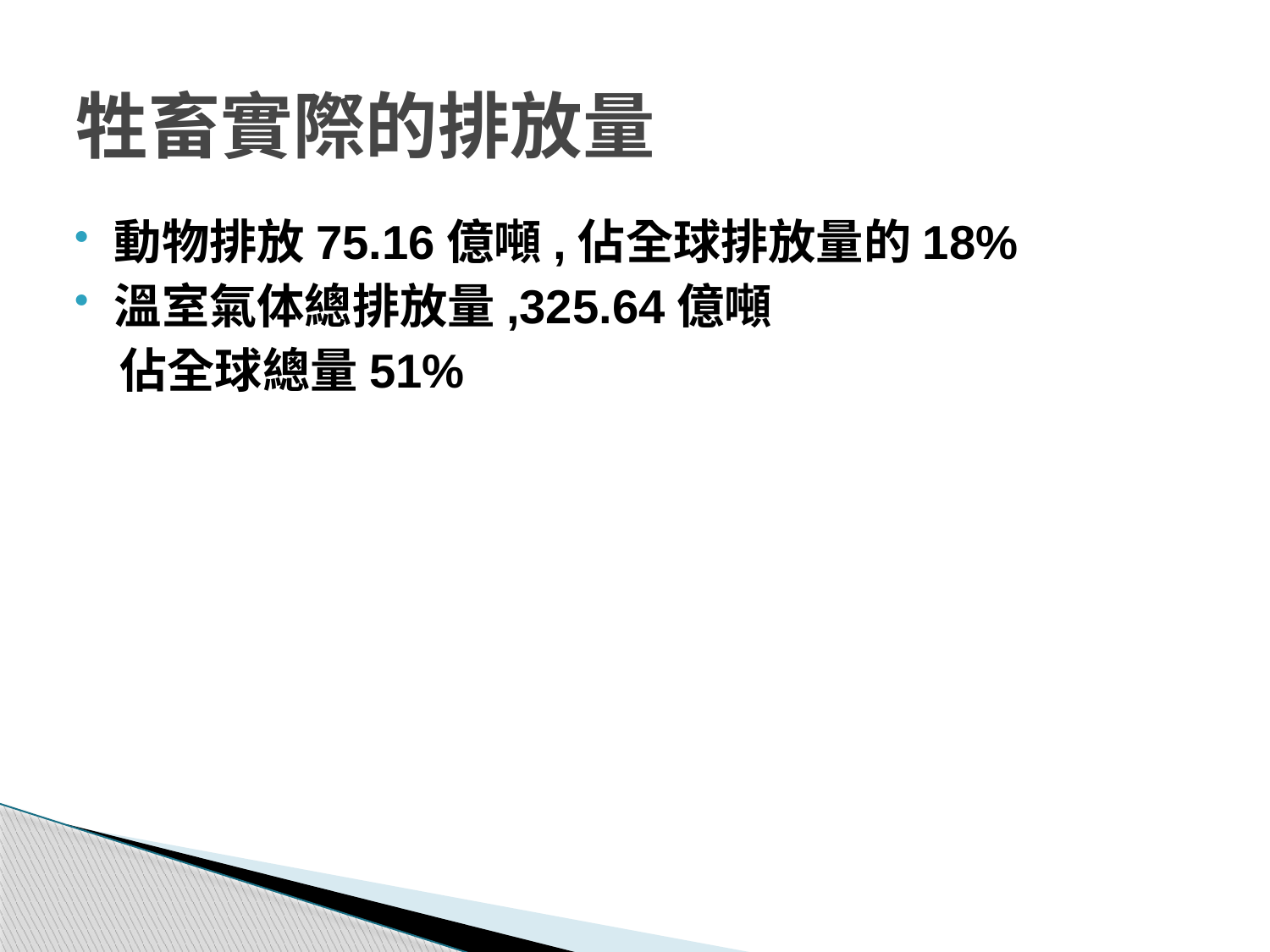

# 牲畜實際的排放量
動物排放75.16億噸,佔全球排放量的18%
溫室氣体總排放量,325.64億噸
   佔全球總量51%